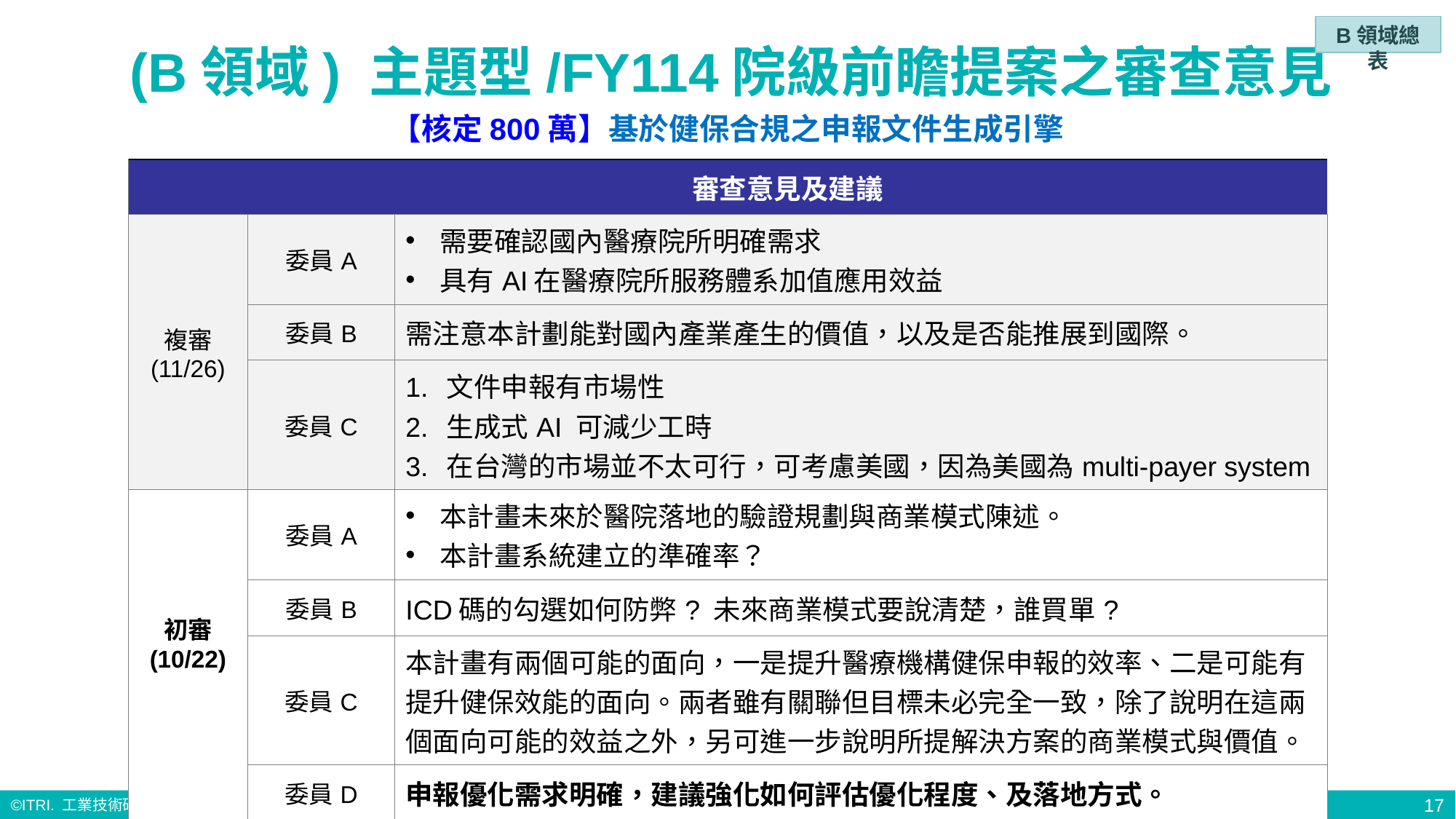

B領域總表
# (B領域) 主題型/FY114院級前瞻提案之審查意見
【核定800萬】基於健保合規之申報文件生成引擎

|  | 審查意見及建議 | 審查意見及建議 |
| --- | --- | --- |
| 複審 (11/26) | 委員A | 需要確認國內醫療院所明確需求 具有AI在醫療院所服務體系加值應用效益 |
|  | 委員B | 需注意本計劃能對國內產業產生的價值，以及是否能推展到國際。 |
|  | 委員C | 文件申報有市場性 生成式AI 可減少工時 在台灣的市場並不太可行，可考慮美國，因為美國為multi-payer system |
| 初審 (10/22) | 委員A | 本計畫未來於醫院落地的驗證規劃與商業模式陳述。 本計畫系統建立的準確率？ |
|  | 委員B | ICD碼的勾選如何防弊? 未來商業模式要說清楚，誰買單? |
|  | 委員C | 本計畫有兩個可能的面向，一是提升醫療機構健保申報的效率、二是可能有提升健保效能的面向。兩者雖有關聯但目標未必完全一致，除了說明在這兩個面向可能的效益之外，另可進一步說明所提解決方案的商業模式與價值。 |
|  | 委員D | 申報優化需求明確，建議強化如何評估優化程度、及落地方式。 |
17